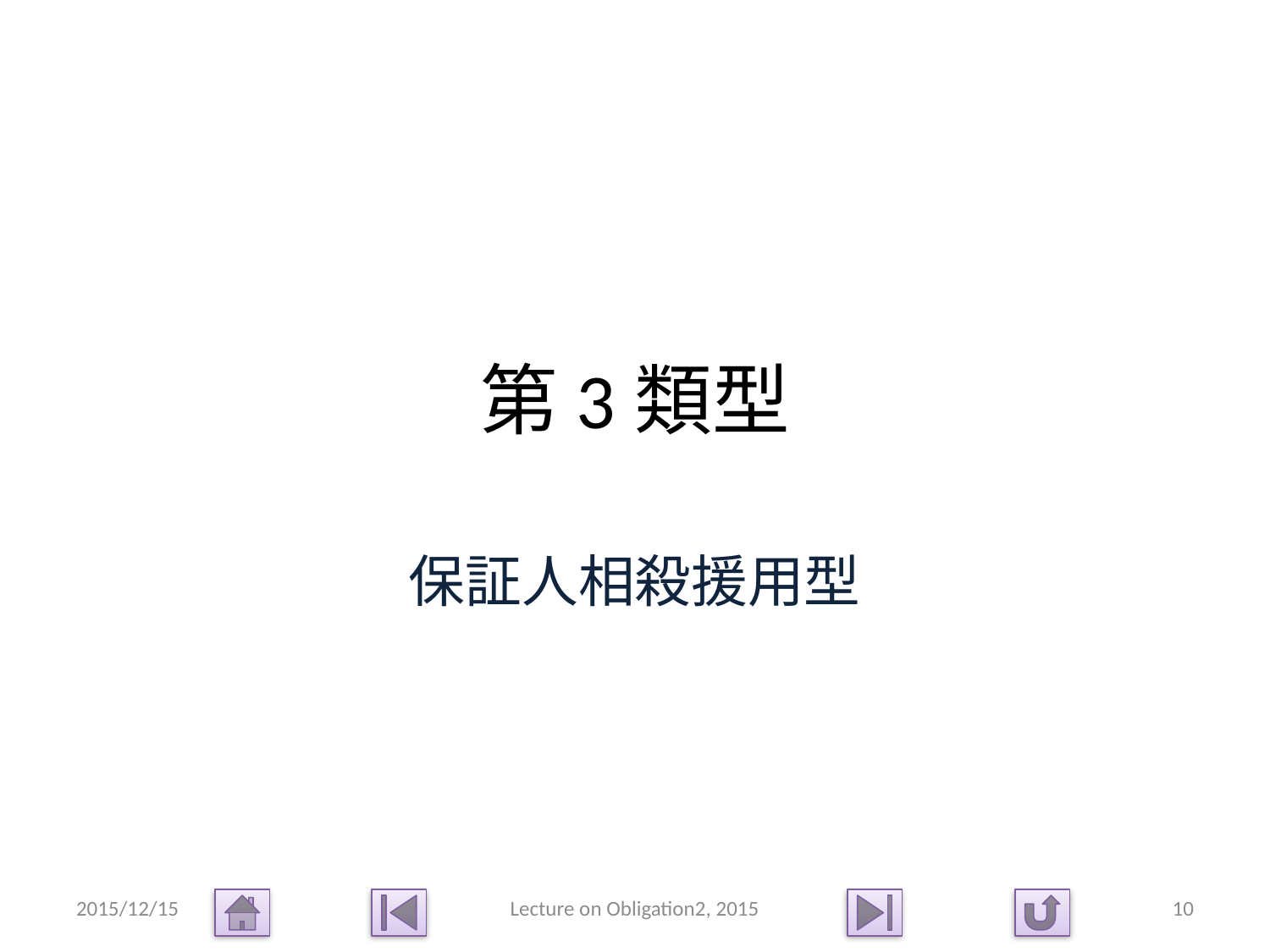

# 第3類型
保証人相殺援用型
2015/12/15
Lecture on Obligation2, 2015
10